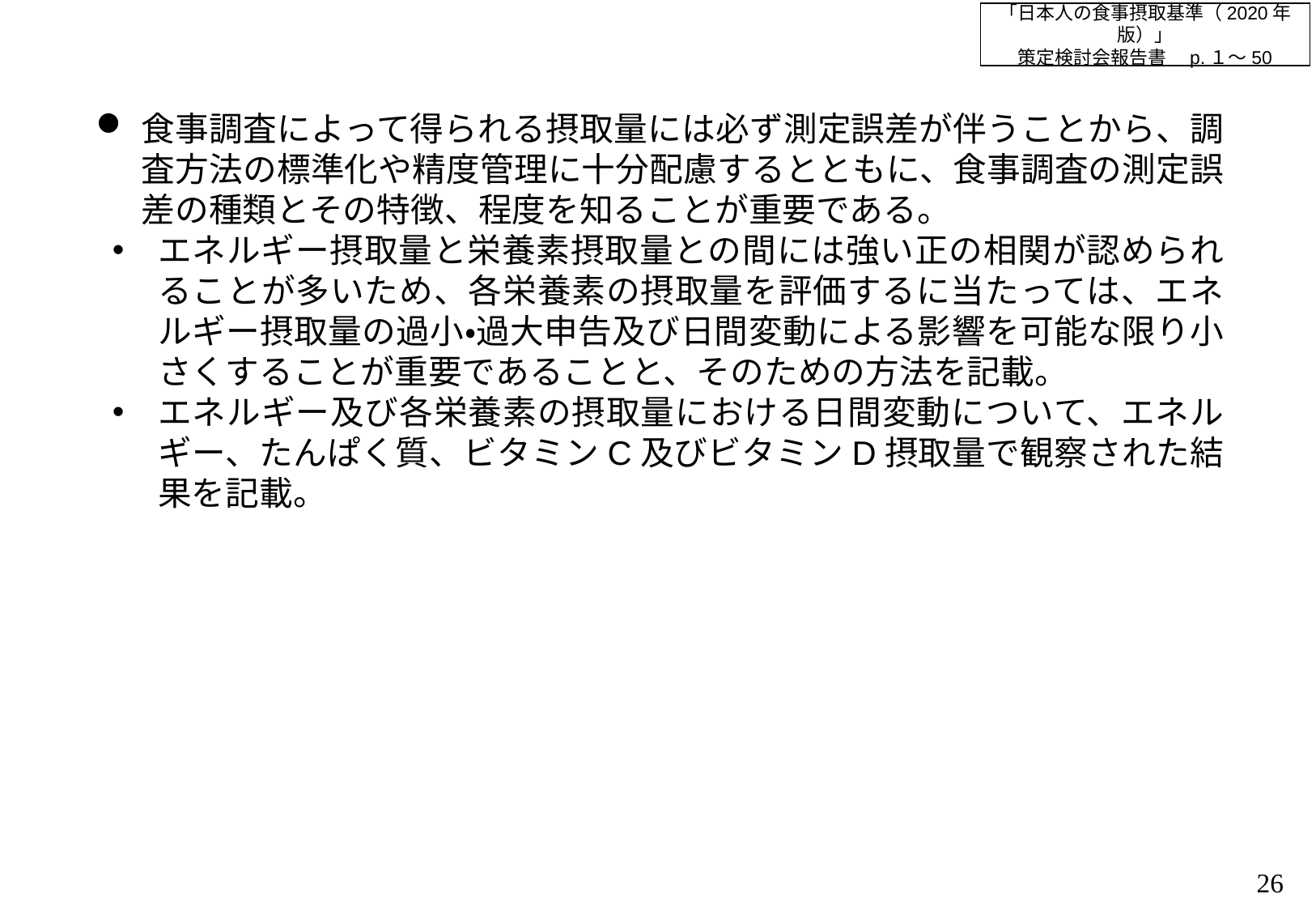

「日本人の食事摂取基準（2020年版）」
策定検討会報告書　p.１～50
食事調査によって得られる摂取量には必ず測定誤差が伴うことから、調査方法の標準化や精度管理に十分配慮するとともに、食事調査の測定誤差の種類とその特徴、程度を知ることが重要である。
エネルギー摂取量と栄養素摂取量との間には強い正の相関が認められることが多いため、各栄養素の摂取量を評価するに当たっては、エネルギー摂取量の過小・過大申告及び日間変動による影響を可能な限り小さくすることが重要であることと、そのための方法を記載。
エネルギー及び各栄養素の摂取量における日間変動について、エネルギー、たんぱく質、ビタミンC及びビタミンD摂取量で観察された結果を記載。
26